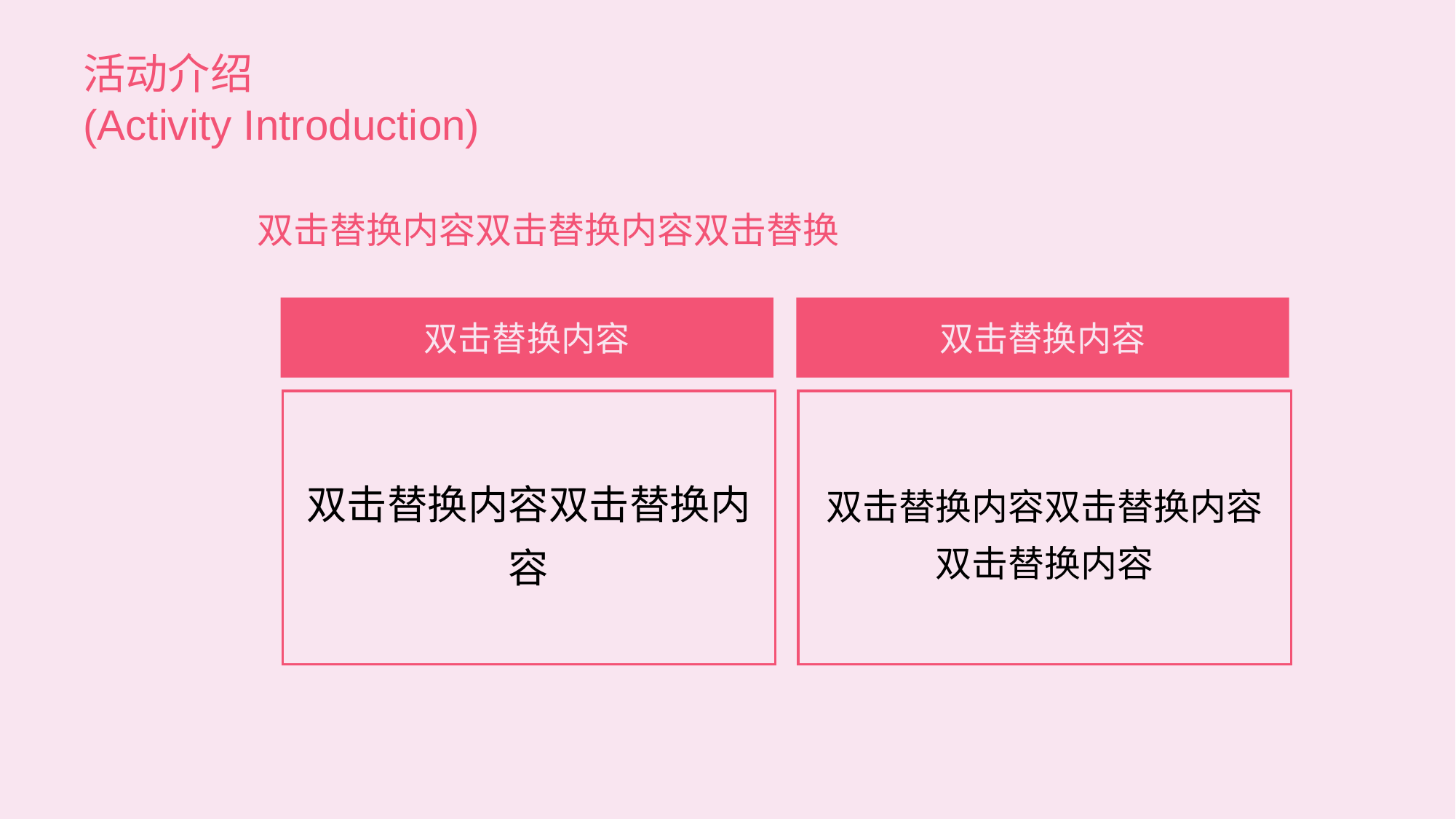

活动介绍
(Activity Introduction)
双击替换内容双击替换内容双击替换
双击替换内容
双击替换内容
双击替换内容双击替换内容
双击替换内容双击替换内容双击替换内容